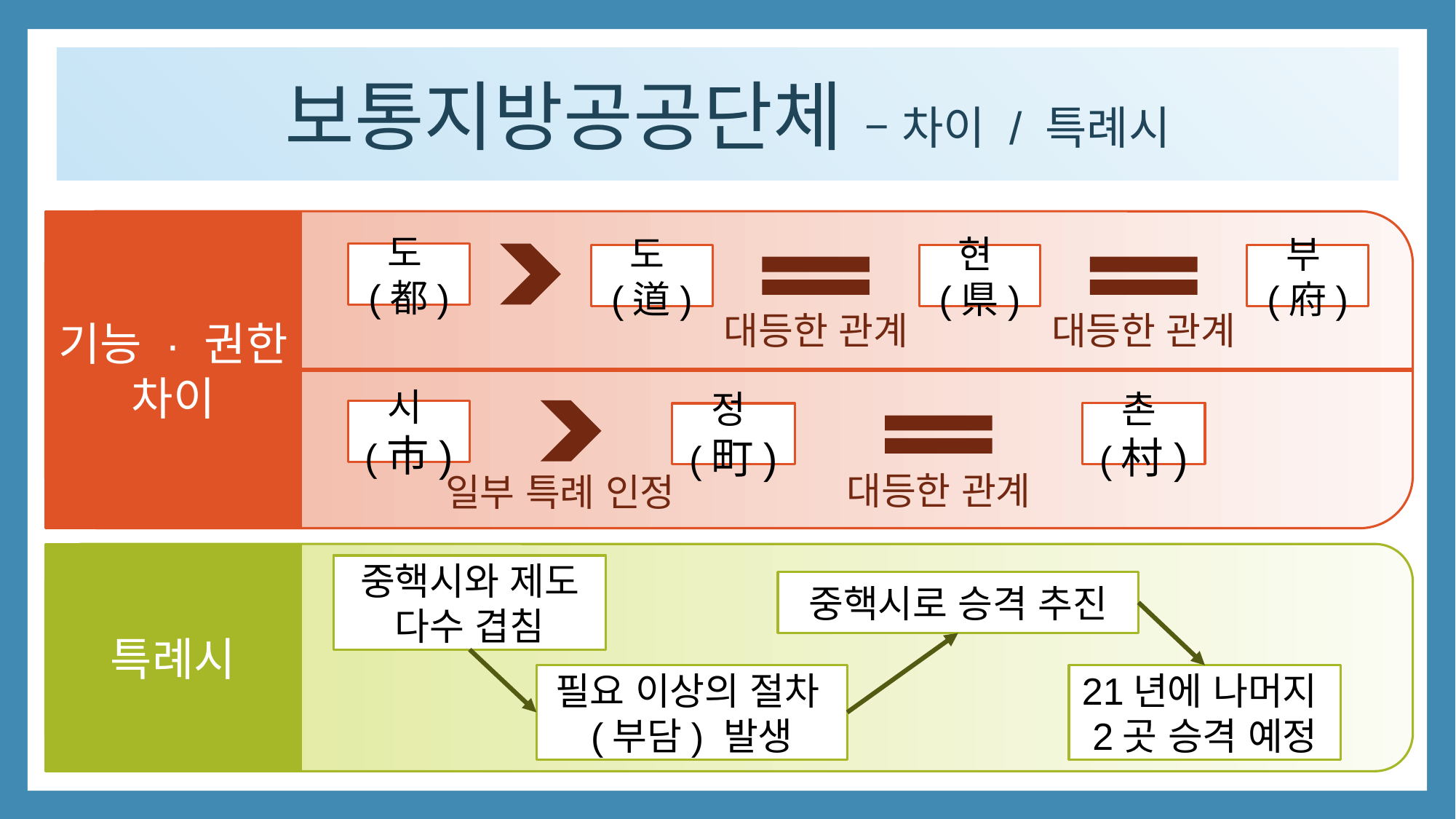

보통지방공공단체 – 차이 / 특례시
기능 · 권한 차이

도(都)

도(道)
현(県)
부(府)
대등한 관계
대등한 관계

시(市)

촌(村)
정(町)
대등한 관계
일부 특례 인정
특례시

중핵시와 제도 다수 겹침
중핵시로 승격 추진
필요 이상의 절차(부담) 발생
21년에 나머지
2곳 승격 예정